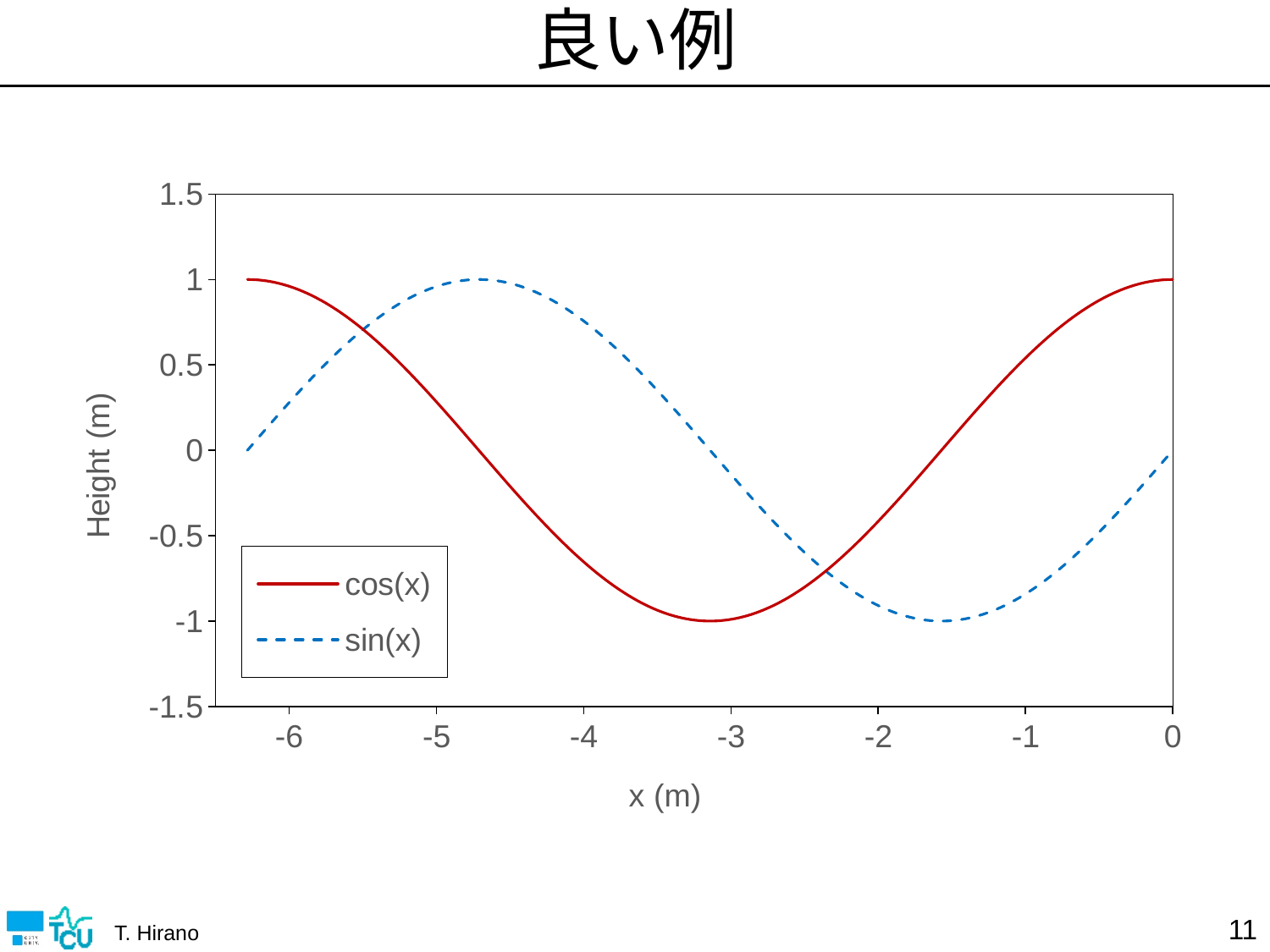

# 良い例

### Chart

| Category | cos(x) | sin(x) |
|---|---|---|